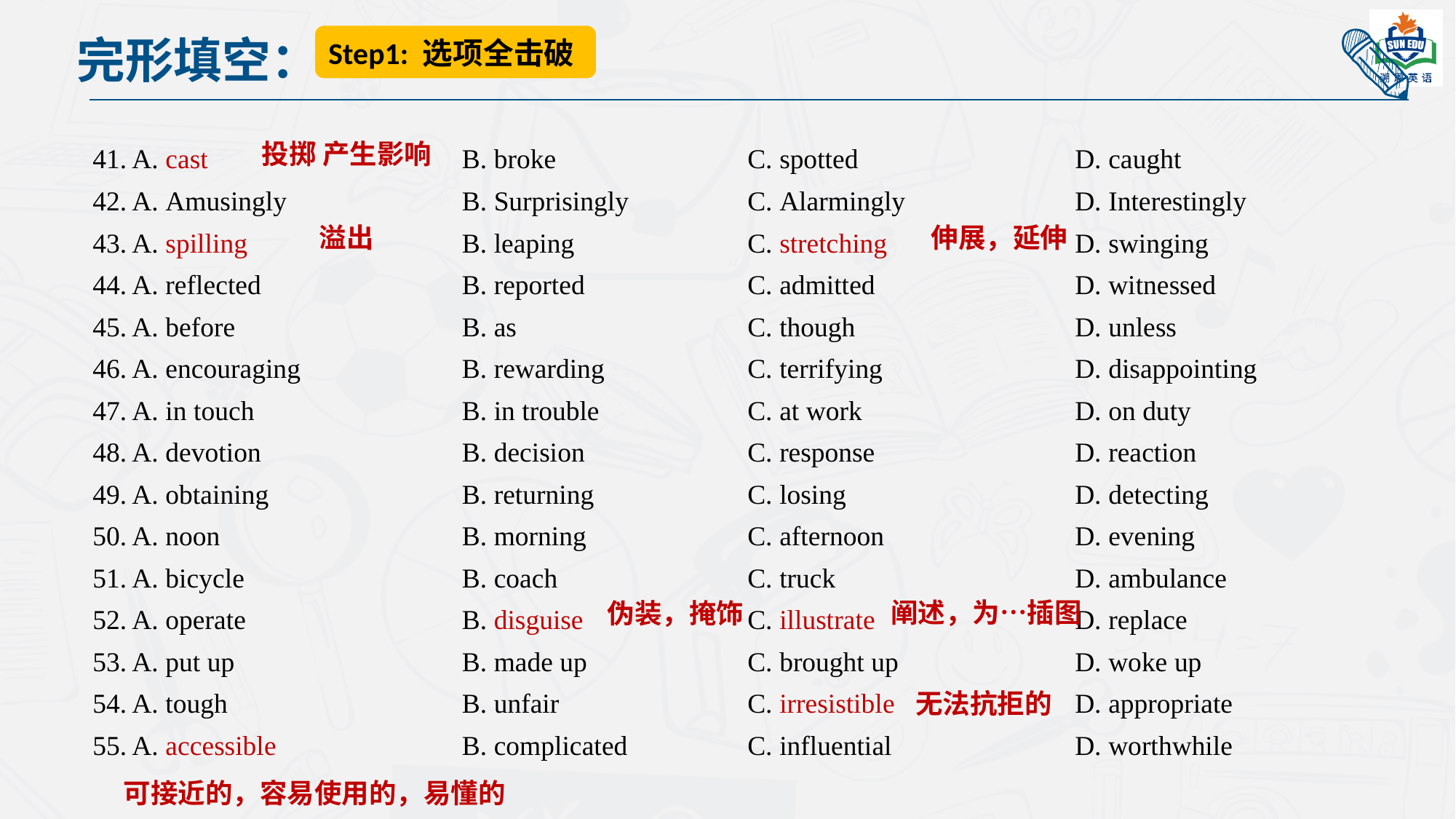

Step1: 选项全击破
完形填空：
投掷 产生影响
41. A. cast		B. broke		C. spotted		D. caught
42. A. Amusingly	B. Surprisingly		C. Alarmingly		D. Interestingly
43. A. spilling		B. leaping		C. stretching		D. swinging
44. A. reflected		B. reported		C. admitted		D. witnessed
45. A. before		B. as		C. though			D. unless
46. A. encouraging	B. rewarding		C. terrifying		D. disappointing
47. A. in touch		B. in trouble		C. at work		D. on duty
48. A. devotion		B. decision		C. response		D. reaction
49. A. obtaining		B. returning		C. losing			D. detecting
50. A. noon		B. morning		C. afternoon		D. evening
51. A. bicycle		B. coach		C. truck			D. ambulance
52. A. operate		B. disguise		C. illustrate		D. replace
53. A. put up		B. made up		C. brought up		D. woke up
54. A. tough		B. unfair		C. irresistible		D. appropriate
55. A. accessible		B. complicated		C. influential		D. worthwhile
溢出
伸展，延伸
阐述，为…插图
伪装，掩饰
无法抗拒的
可接近的，容易使用的，易懂的